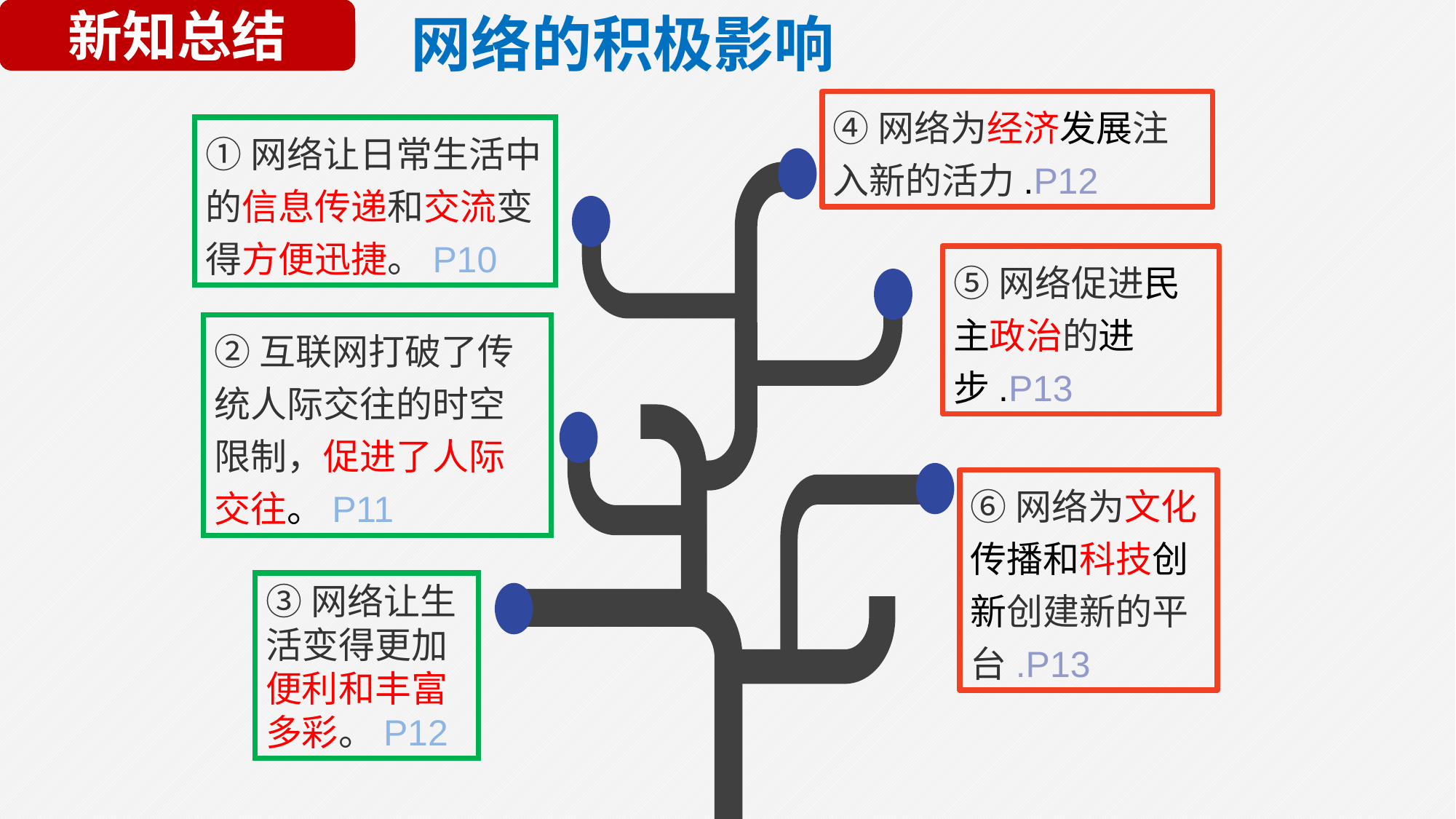

新知总结
网络的积极影响
④网络为经济发展注入新的活力.P12
①网络让日常生活中的信息传递和交流变得方便迅捷。P10

⑤网络促进民主政治的进步.P13

②互联网打破了传统人际交往的时空限制，促进了人际交往。P11

⑥网络为文化传播和科技创新创建新的平台.P13

③网络让生活变得更加便利和丰富多彩。P12